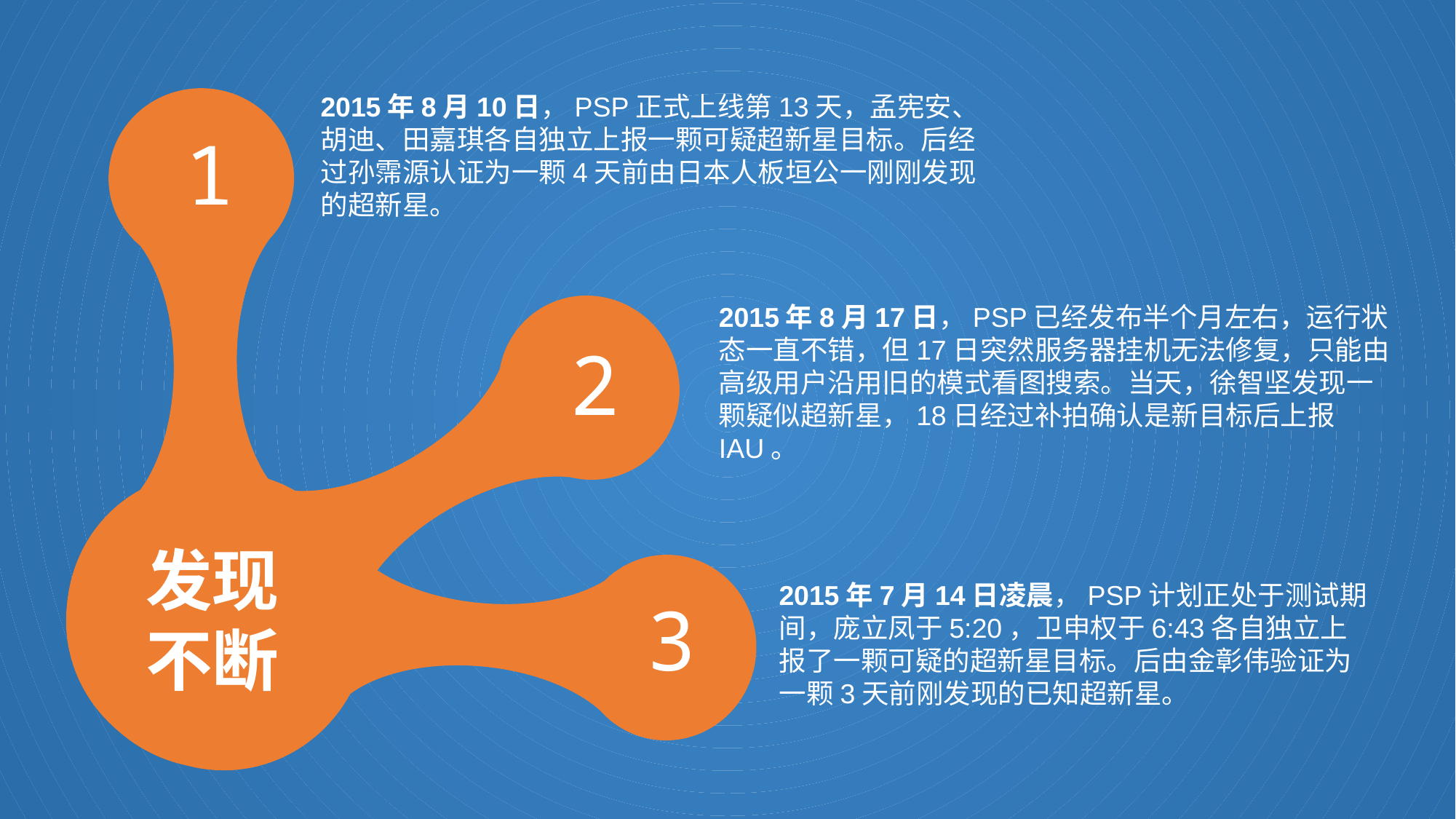

2015年8月10日，PSP正式上线第13天，孟宪安、胡迪、田嘉琪各自独立上报一颗可疑超新星目标。后经过孙霈源认证为一颗4天前由日本人板垣公一刚刚发现的超新星。

1

2015年8月17日，PSP已经发布半个月左右，运行状态一直不错，但17日突然服务器挂机无法修复，只能由高级用户沿用旧的模式看图搜索。当天，徐智坚发现一颗疑似超新星，18日经过补拍确认是新目标后上报IAU。

2

发现不断
2015年7月14日凌晨，PSP计划正处于测试期间，庞立凤于5:20，卫申权于6:43各自独立上报了一颗可疑的超新星目标。后由金彰伟验证为一颗3天前刚发现的已知超新星。
3